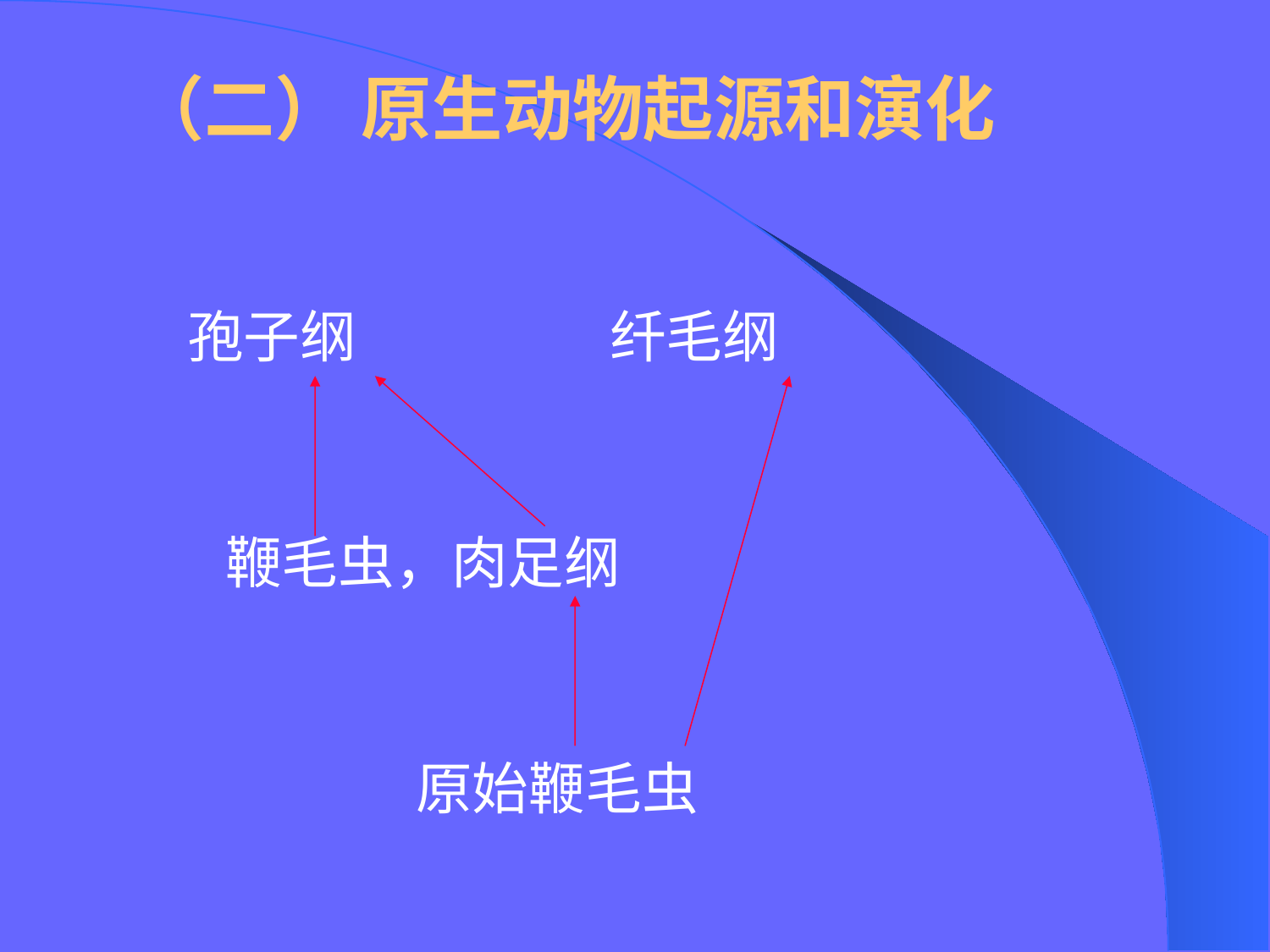

# （二） 原生动物起源和演化

      孢子纲                    纤毛纲

         鞭毛虫，肉足纲

                        原始鞭毛虫